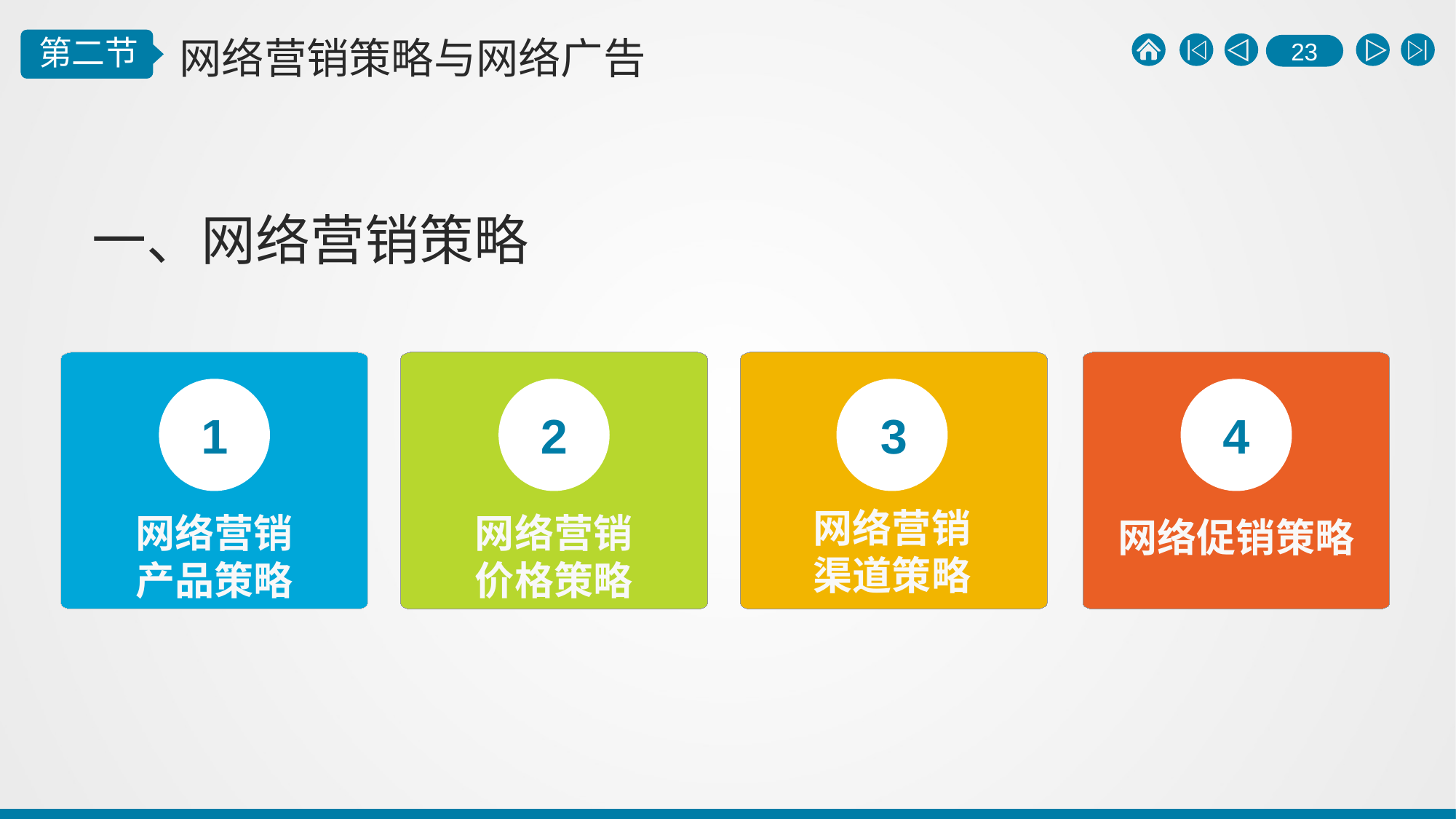

一、网络营销策略

1
网络营销
产品策略

2
网络营销
价格策略

3
网络营销
渠道策略

4
网络促销策略